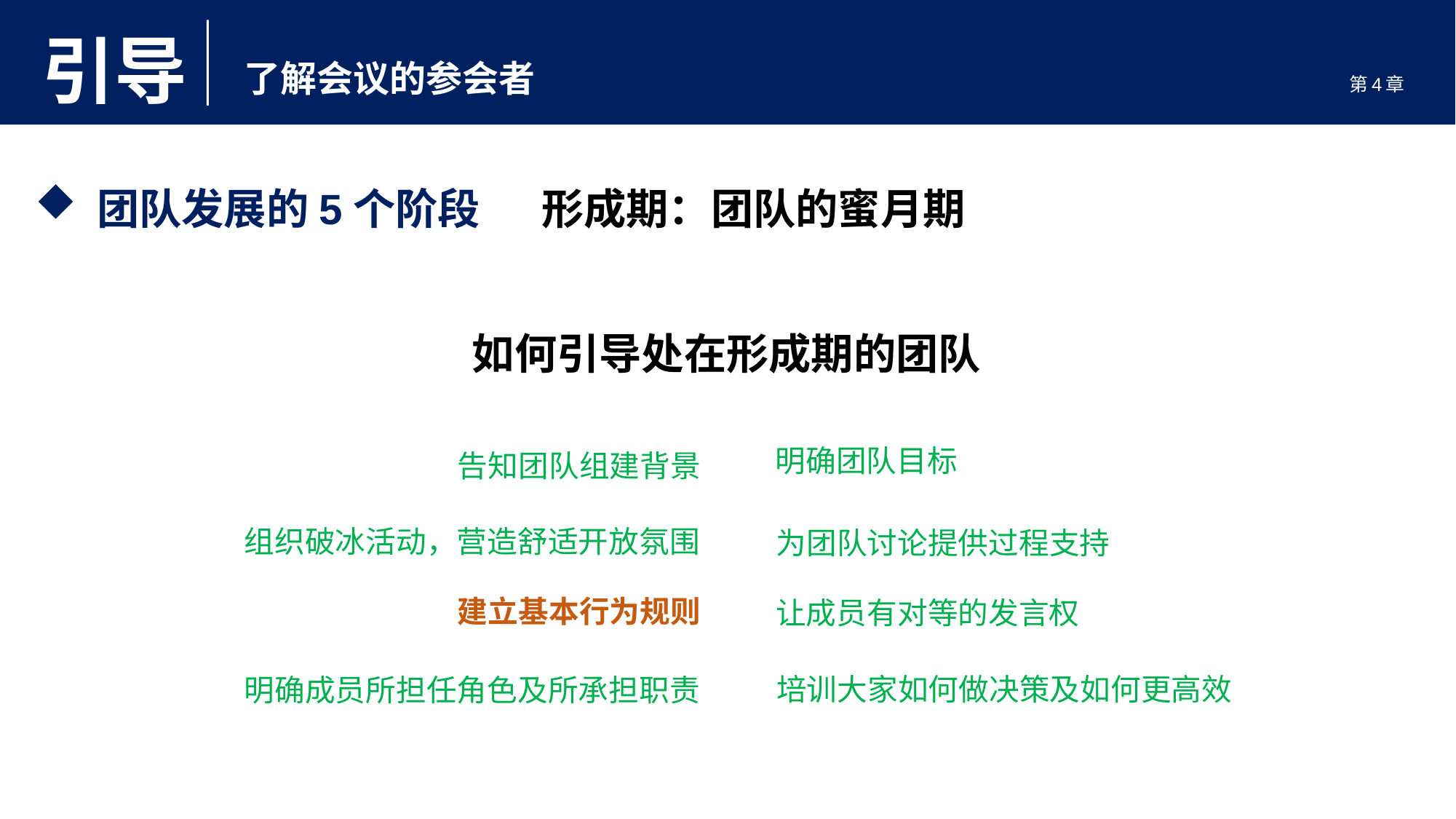

引导

了解会议的参会者
第4章
 团队发展的5个阶段
形成期：团队的蜜月期
如何引导处在形成期的团队
明确团队目标
告知团队组建背景
组织破冰活动，营造舒适开放氛围
为团队讨论提供过程支持
建立基本行为规则
让成员有对等的发言权
培训大家如何做决策及如何更高效
明确成员所担任角色及所承担职责